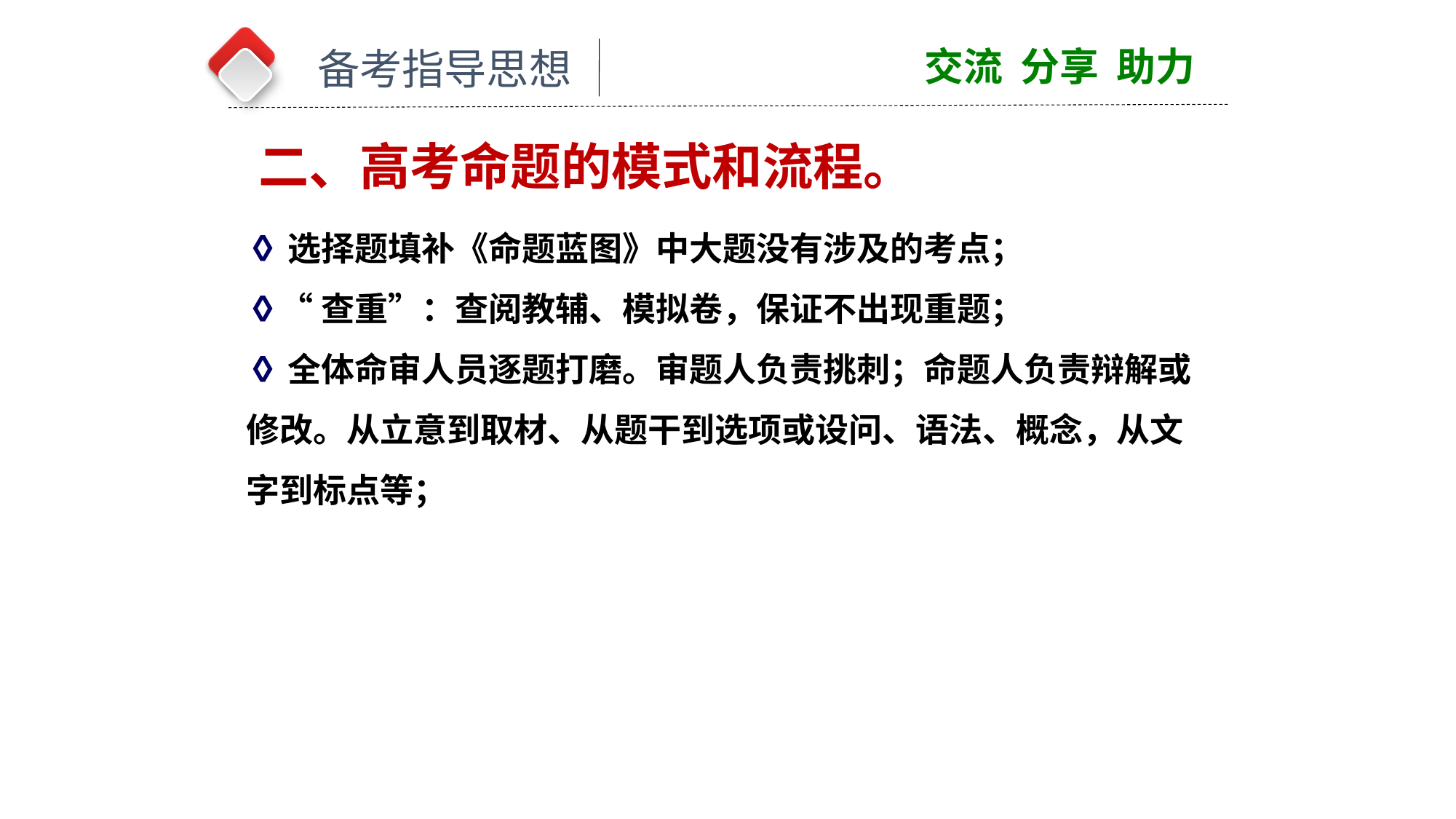

交流  分享  助力
备考指导思想

二、高考命题的模式和流程。
◊选择题填补《命题蓝图》中大题没有涉及的考点；
◊“查重”：查阅教辅、模拟卷，保证不出现重题；
◊全体命审人员逐题打磨。审题人负责挑刺；命题人负责辩解或修改。从立意到取材、从题干到选项或设问、语法、概念，从文字到标点等；